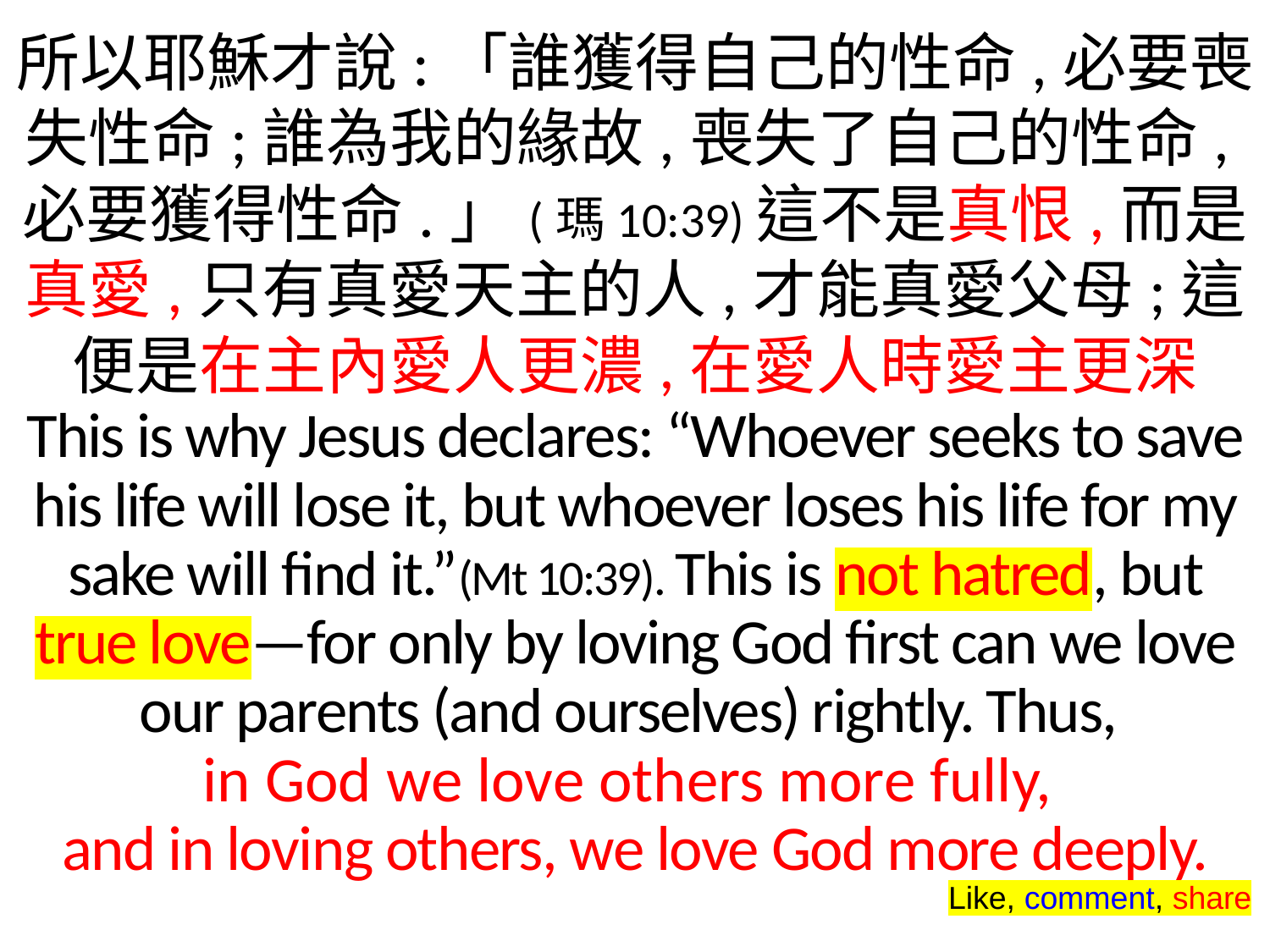

所以耶穌才說:「誰獲得自己的性命,必要喪失性命;誰為我的緣故,喪失了自己的性命,必要獲得性命.」(瑪10:39)這不是真恨,而是真愛,只有真愛天主的人,才能真愛父母;這便是在主內愛人更濃,在愛人時愛主更深
This is why Jesus declares: “Whoever seeks to save his life will lose it, but whoever loses his life for my sake will find it.”(Mt 10:39). This is not hatred, but true love—for only by loving God first can we love our parents (and ourselves) rightly. Thus,
in God we love others more fully,
and in loving others, we love God more deeply.
Like, comment, share